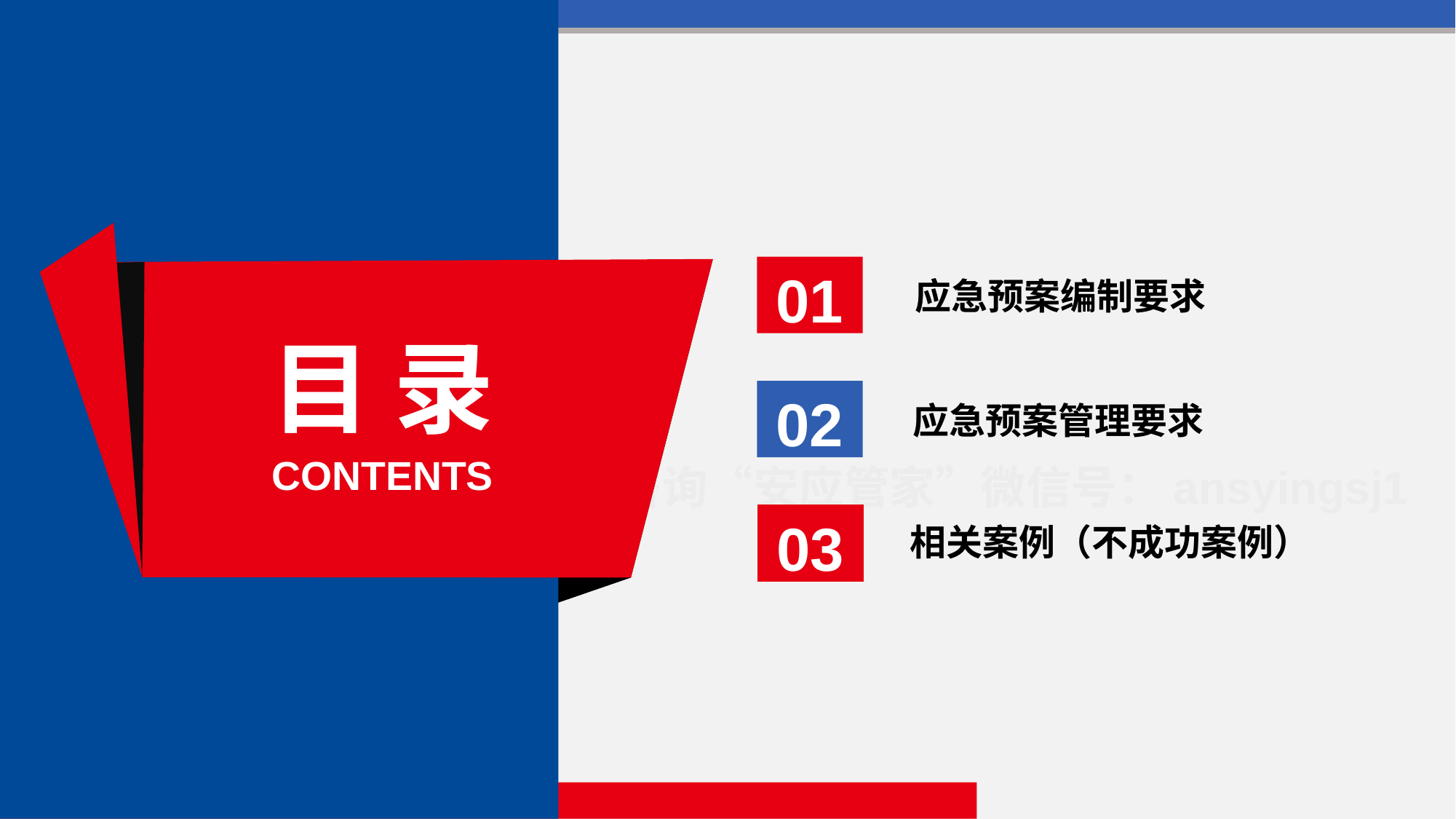

应急预案编制要求
01
应急预案管理要求
02
相关案例（不成功案例）
03

目 录
CONTENTS